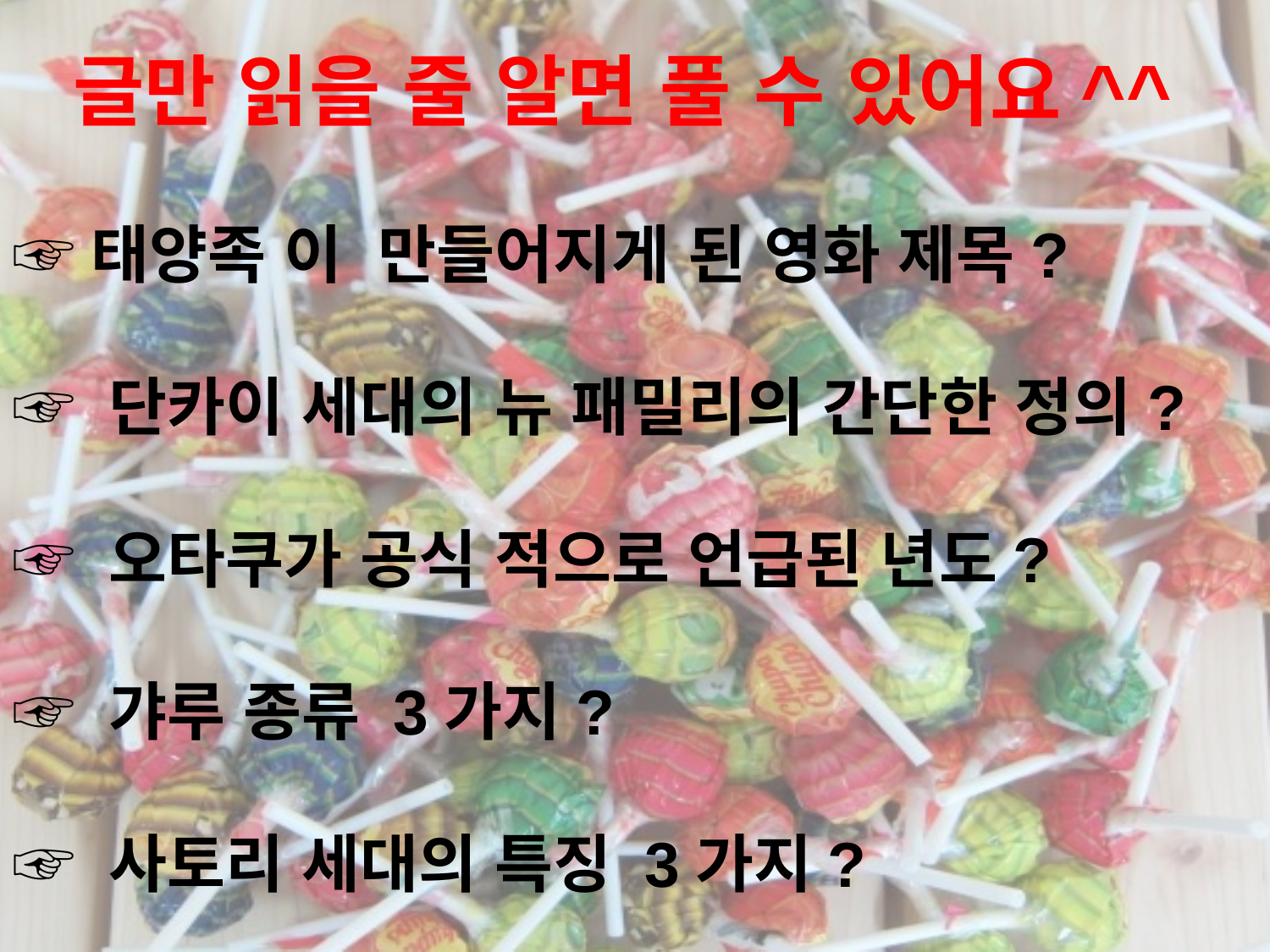

글만 읽을 줄 알면 풀 수 있어요^^
☞태양족 이  만들어지게 된 영화 제목?

☞ 단카이 세대의 뉴 패밀리의 간단한 정의?

☞ 오타쿠가 공식 적으로 언급된 년도?

☞ 갸루 종류 3가지?

☞ 사토리 세대의 특징 3가지?